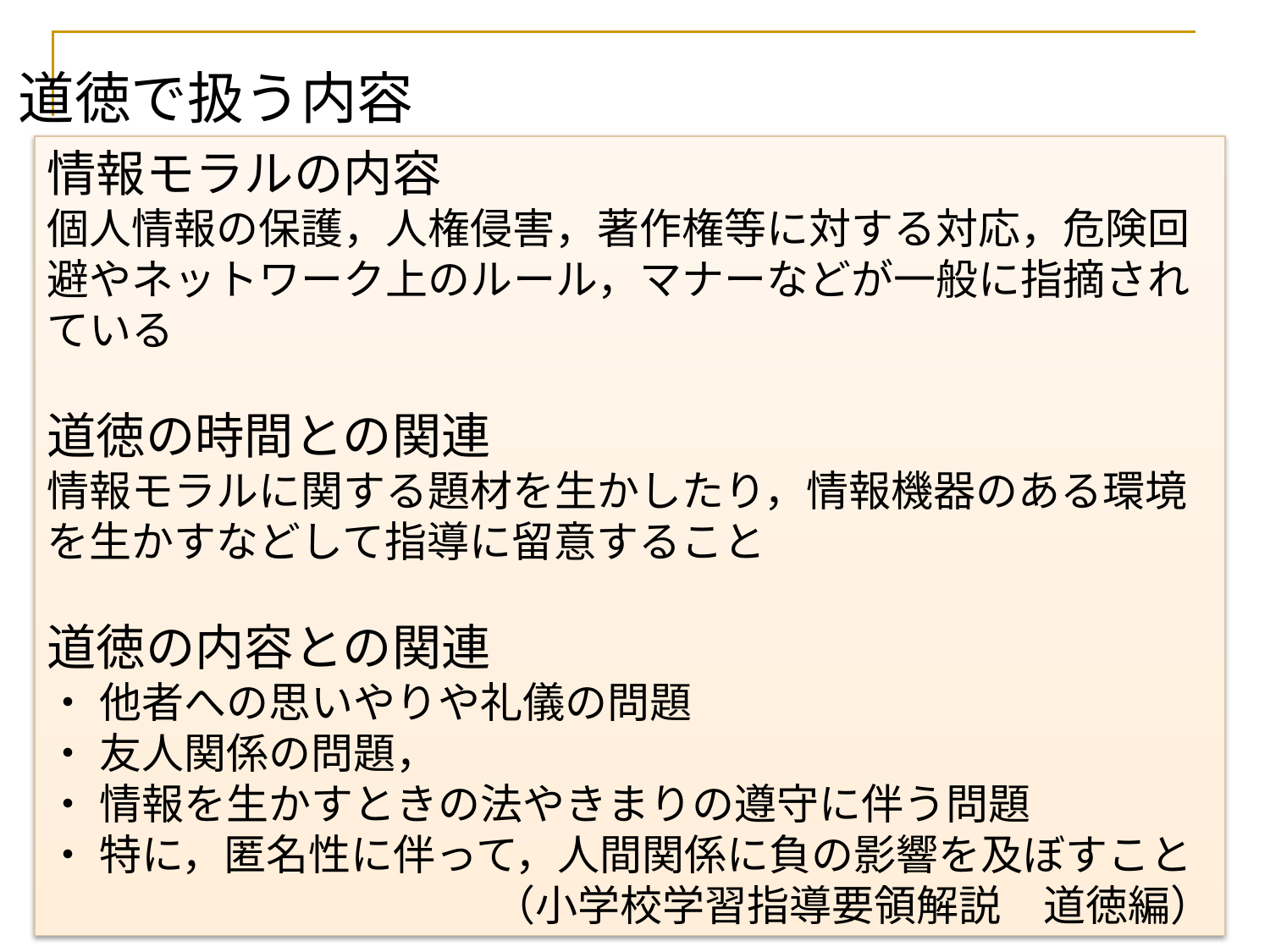

道徳で扱う内容
情報モラルの内容
個人情報の保護，人権侵害，著作権等に対する対応，危険回避やネットワーク上のルール，マナーなどが一般に指摘されている

道徳の時間との関連
情報モラルに関する題材を生かしたり，情報機器のある環境を生かすなどして指導に留意すること

道徳の内容との関連
・ 他者への思いやりや礼儀の問題
・ 友人関係の問題，
・ 情報を生かすときの法やきまりの遵守に伴う問題
・ 特に，匿名性に伴って，人間関係に負の影響を及ぼすこと
（小学校学習指導要領解説　道徳編）
平成23年7月29日
56
情報モラル講座